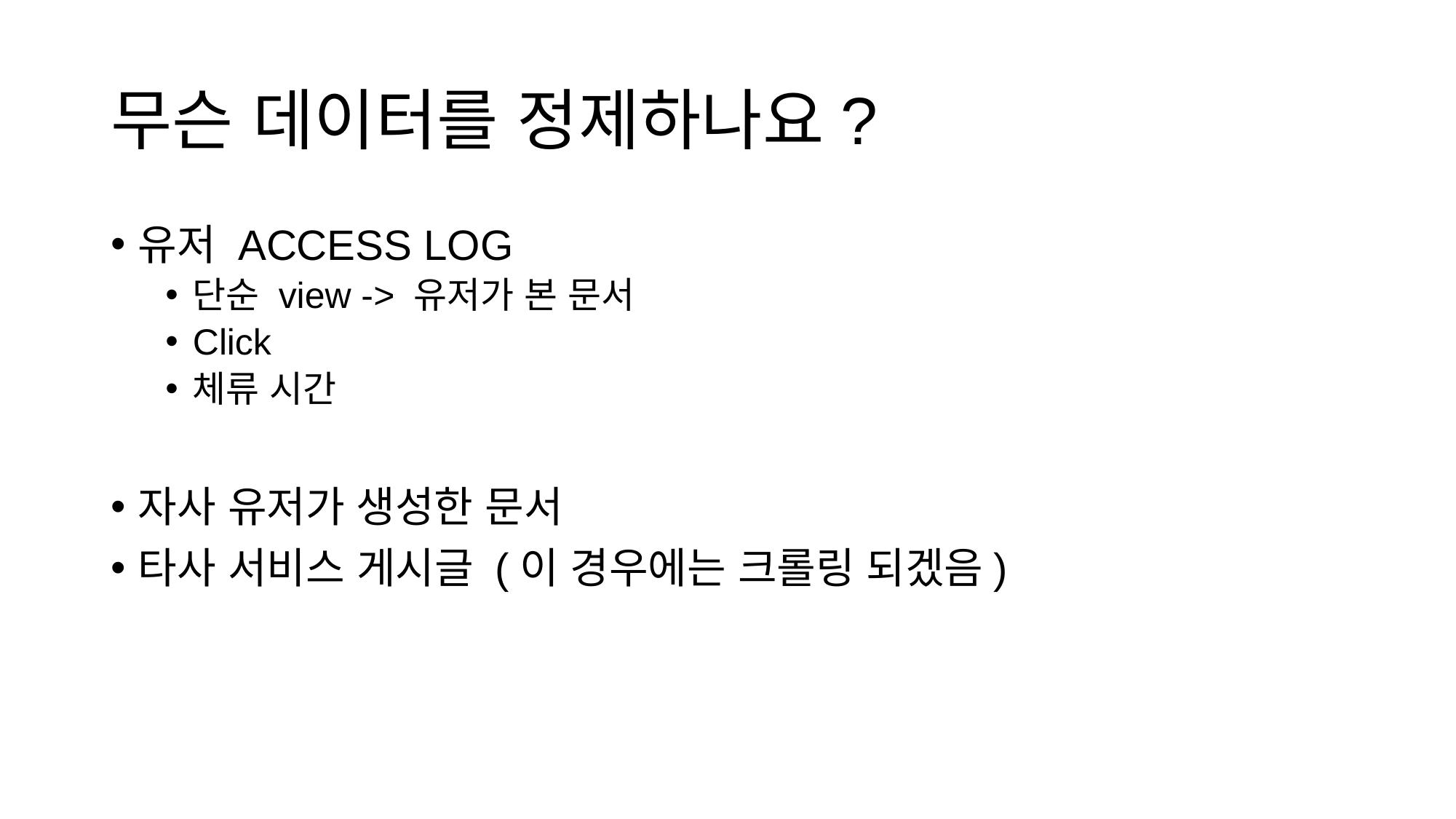

# 무슨 데이터를 정제하나요?
유저 ACCESS LOG
단순 view -> 유저가 본 문서
Click
체류 시간

자사 유저가 생성한 문서
타사 서비스 게시글 (이 경우에는 크롤링 되겠음)